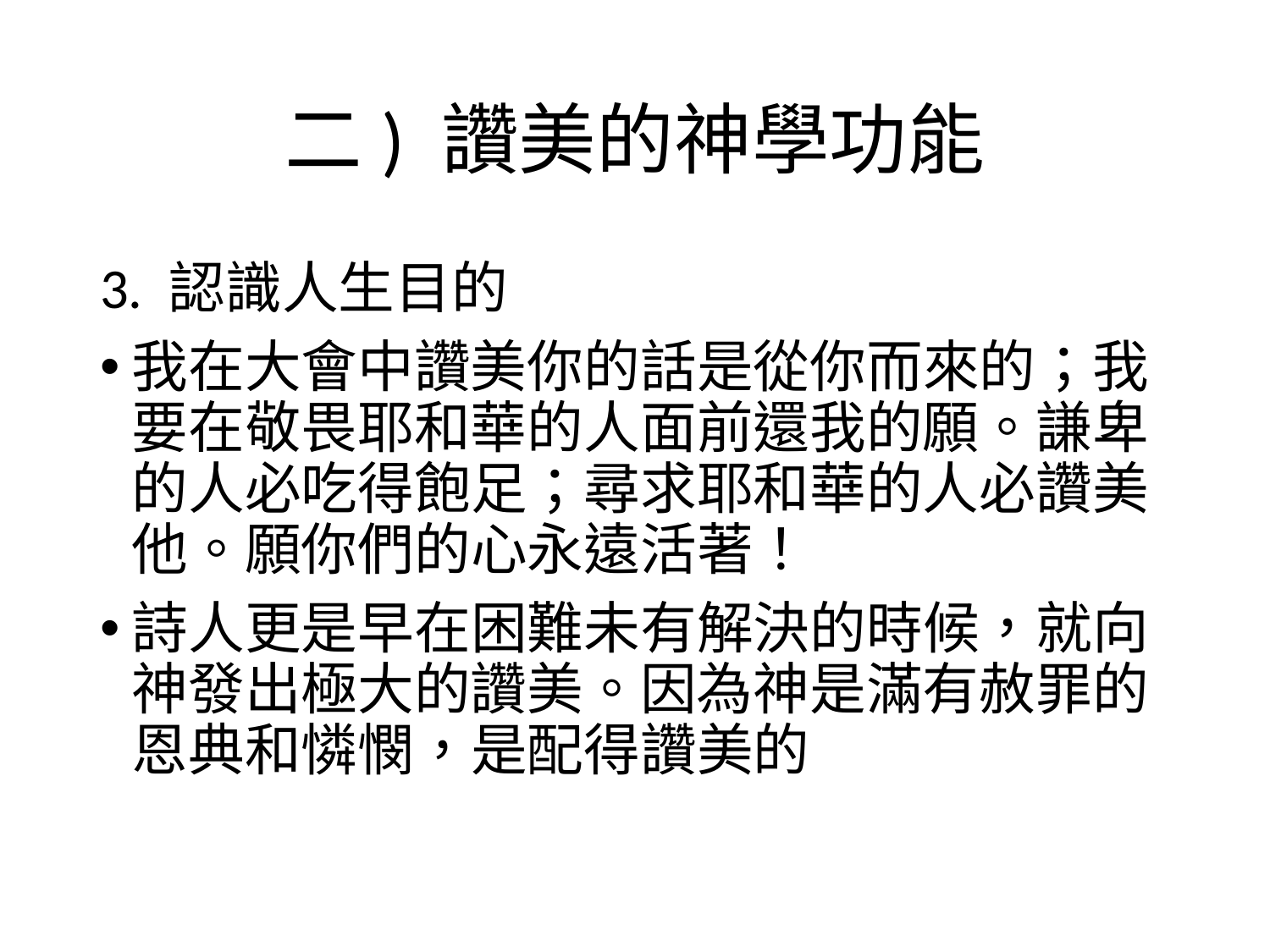

# 二) 讚美的神學功能
3. 認識人生目的
我在大會中讚美你的話是從你而來的；我要在敬畏耶和華的人面前還我的願。謙卑的人必吃得飽足；尋求耶和華的人必讚美他。願你們的心永遠活著！
詩人更是早在困難未有解決的時候，就向神發出極大的讚美。因為神是滿有赦罪的恩典和憐憫，是配得讚美的